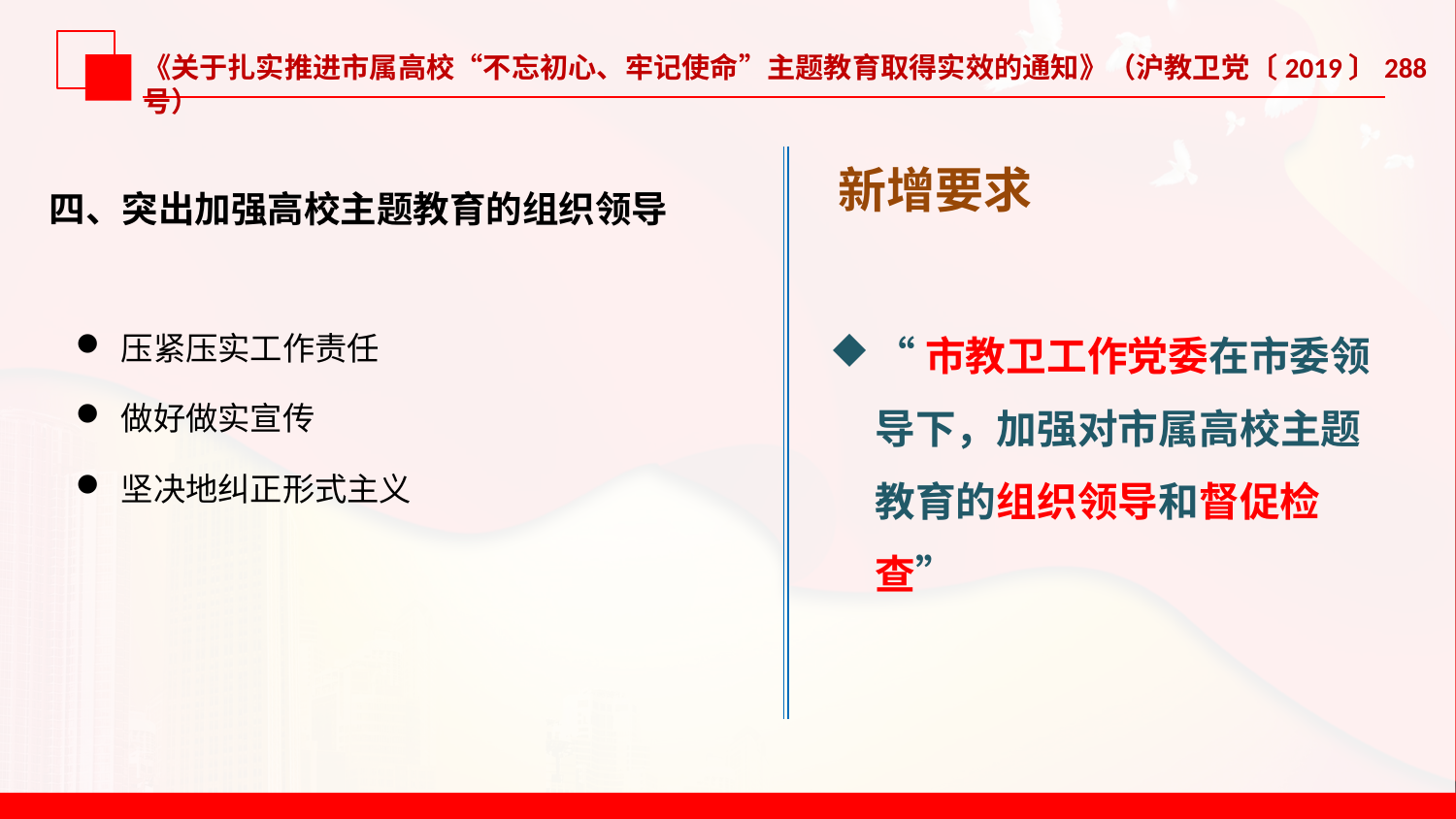

《关于扎实推进市属高校“不忘初心、牢记使命”主题教育取得实效的通知》（沪教卫党〔2019〕288号）
新增要求
四、突出加强高校主题教育的组织领导

“市教卫工作党委在市委领导下，加强对市属高校主题教育的组织领导和督促检查”
压紧压实工作责任
做好做实宣传
坚决地纠正形式主义